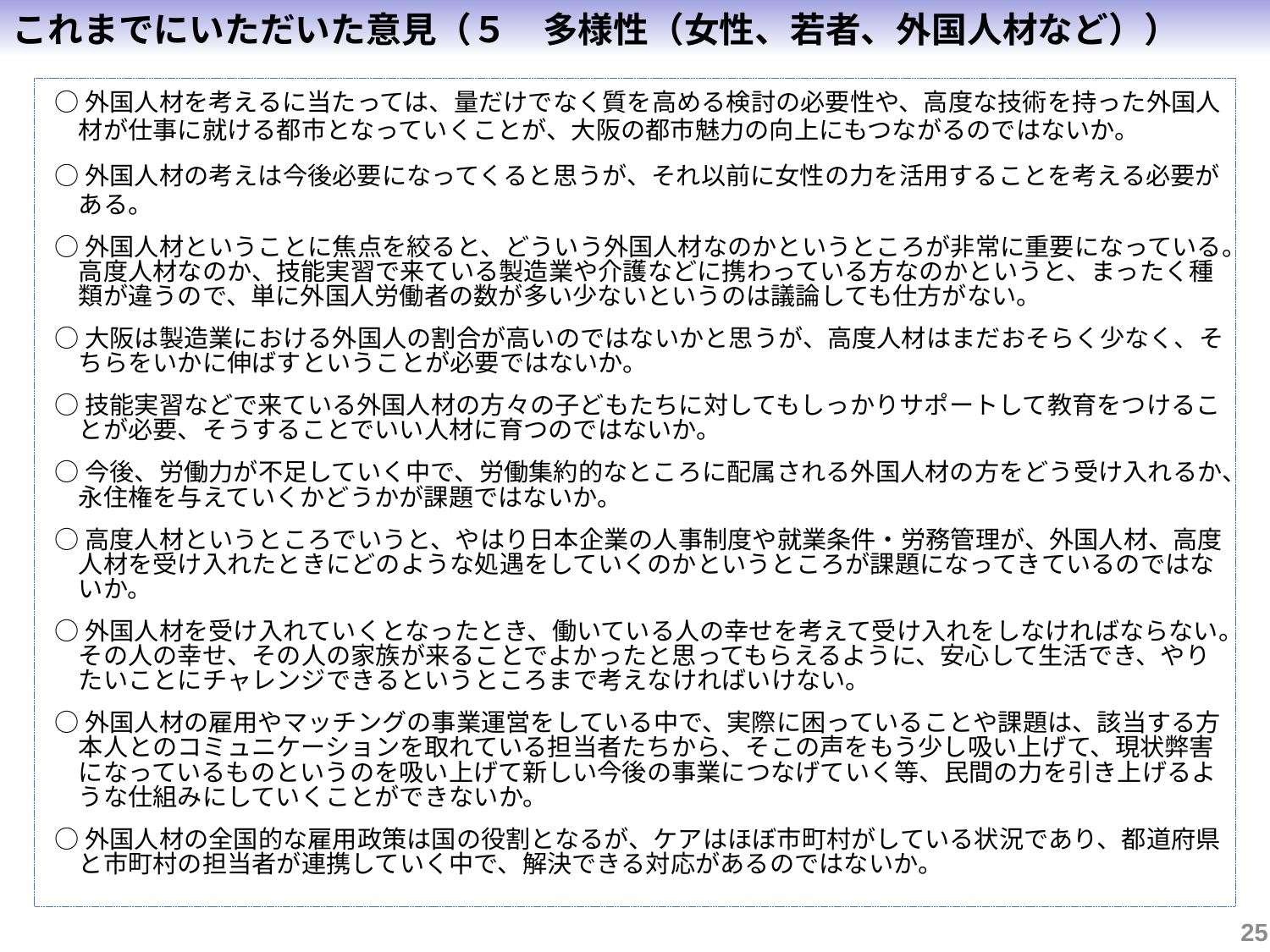

これまでにいただいた意見（５　多様性（女性、若者、外国人材など））
○外国人材を考えるに当たっては、量だけでなく質を高める検討の必要性や、高度な技術を持った外国人材が仕事に就ける都市となっていくことが、大阪の都市魅力の向上にもつながるのではないか。
○外国人材の考えは今後必要になってくると思うが、それ以前に女性の力を活用することを考える必要がある。
○外国人材ということに焦点を絞ると、どういう外国人材なのかというところが非常に重要になっている。高度人材なのか、技能実習で来ている製造業や介護などに携わっている方なのかというと、まったく種類が違うので、単に外国人労働者の数が多い少ないというのは議論しても仕方がない。
○大阪は製造業における外国人の割合が高いのではないかと思うが、高度人材はまだおそらく少なく、そちらをいかに伸ばすということが必要ではないか。
○技能実習などで来ている外国人材の方々の子どもたちに対してもしっかりサポートして教育をつけることが必要、そうすることでいい人材に育つのではないか。
○今後、労働力が不足していく中で、労働集約的なところに配属される外国人材の方をどう受け入れるか、永住権を与えていくかどうかが課題ではないか。
○高度人材というところでいうと、やはり日本企業の人事制度や就業条件・労務管理が、外国人材、高度人材を受け入れたときにどのような処遇をしていくのかというところが課題になってきているのではないか。
○外国人材を受け入れていくとなったとき、働いている人の幸せを考えて受け入れをしなければならない。その人の幸せ、その人の家族が来ることでよかったと思ってもらえるように、安心して生活でき、やりたいことにチャレンジできるというところまで考えなければいけない。
○外国人材の雇用やマッチングの事業運営をしている中で、実際に困っていることや課題は、該当する方本人とのコミュニケーションを取れている担当者たちから、そこの声をもう少し吸い上げて、現状弊害になっているものというのを吸い上げて新しい今後の事業につなげていく等、民間の力を引き上げるような仕組みにしていくことができないか。
○外国人材の全国的な雇用政策は国の役割となるが、ケアはほぼ市町村がしている状況であり、都道府県と市町村の担当者が連携していく中で、解決できる対応があるのではないか。
25